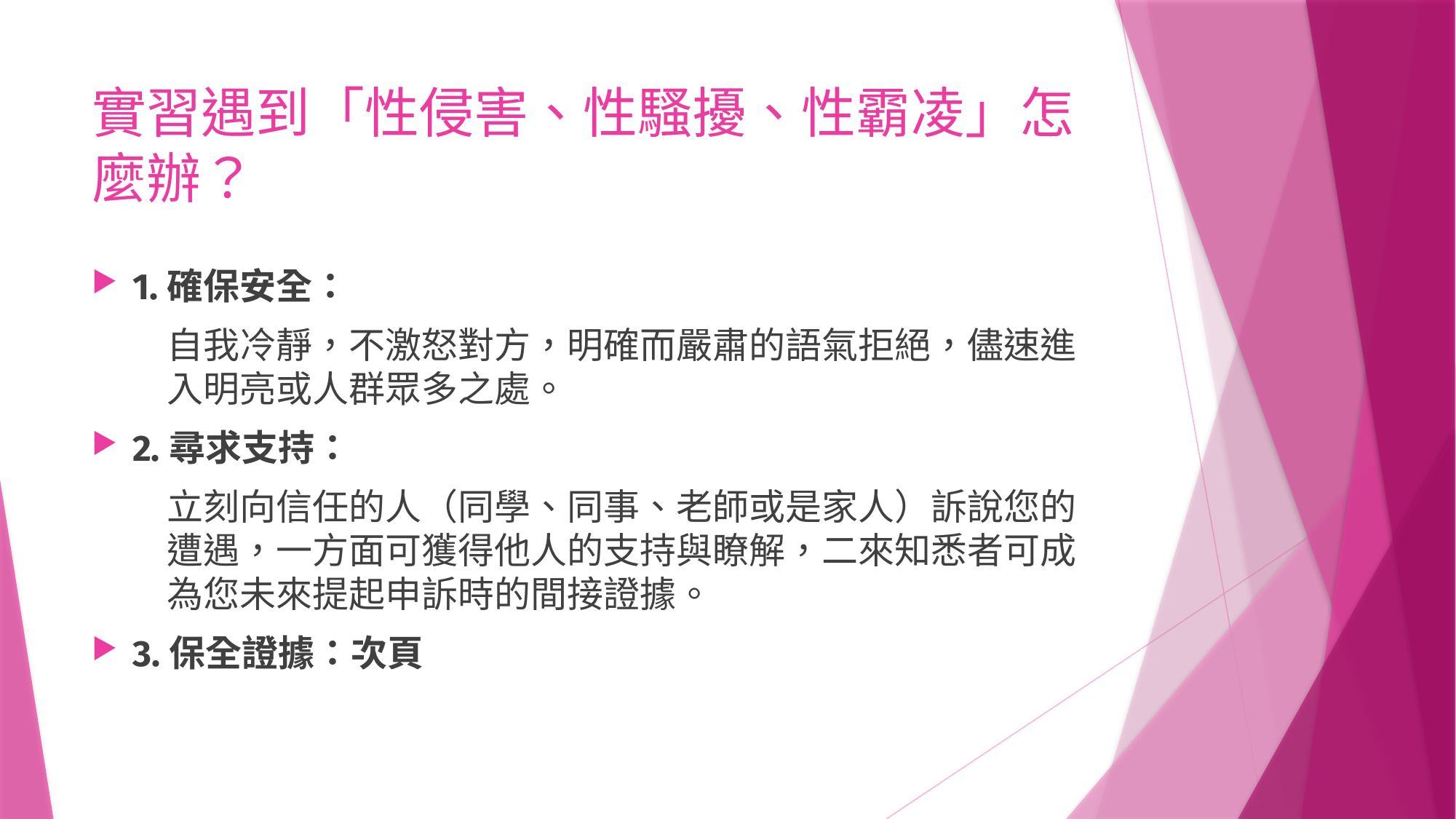

# 實習遇到「性侵害、性騷擾、性霸凌」怎麼辦？
1.確保安全：
自我冷靜，不激怒對方，明確而嚴肅的語氣拒絕，儘速進入明亮或人群眾多之處。
2.尋求支持：
立刻向信任的人（同學、同事、老師或是家人）訴說您的遭遇，一方面可獲得他人的支持與瞭解，二來知悉者可成為您未來提起申訴時的間接證據。
3.保全證據：次頁